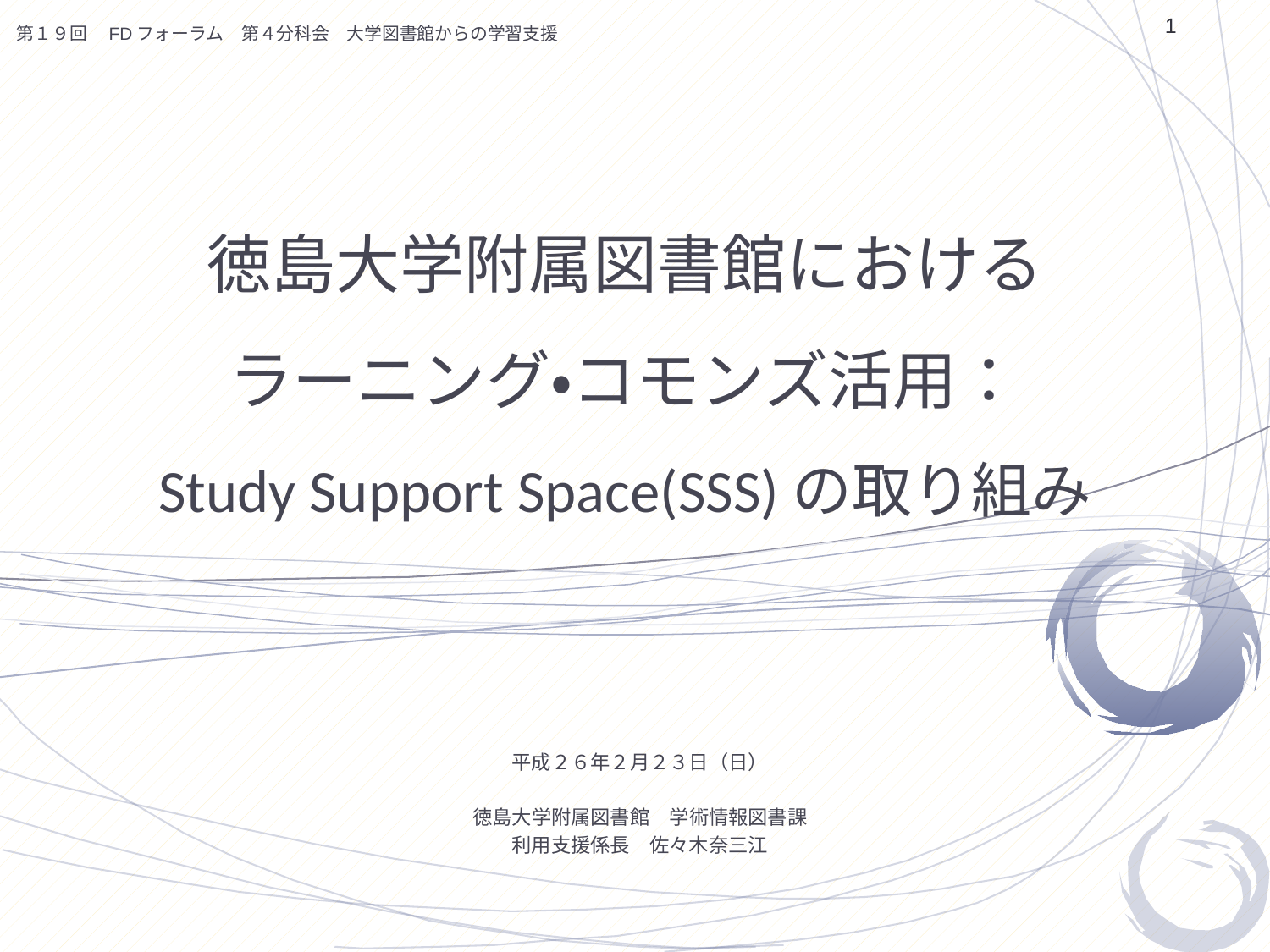

1
第１９回　FDフォーラム　第４分科会　大学図書館からの学習支援

# 徳島大学附属図書館における ラーニング・コモンズ活用： Study Support Space(SSS)の取り組み

平成２６年２月２３日（日）

徳島大学附属図書館　学術情報図書課
利用支援係長　佐々木奈三江